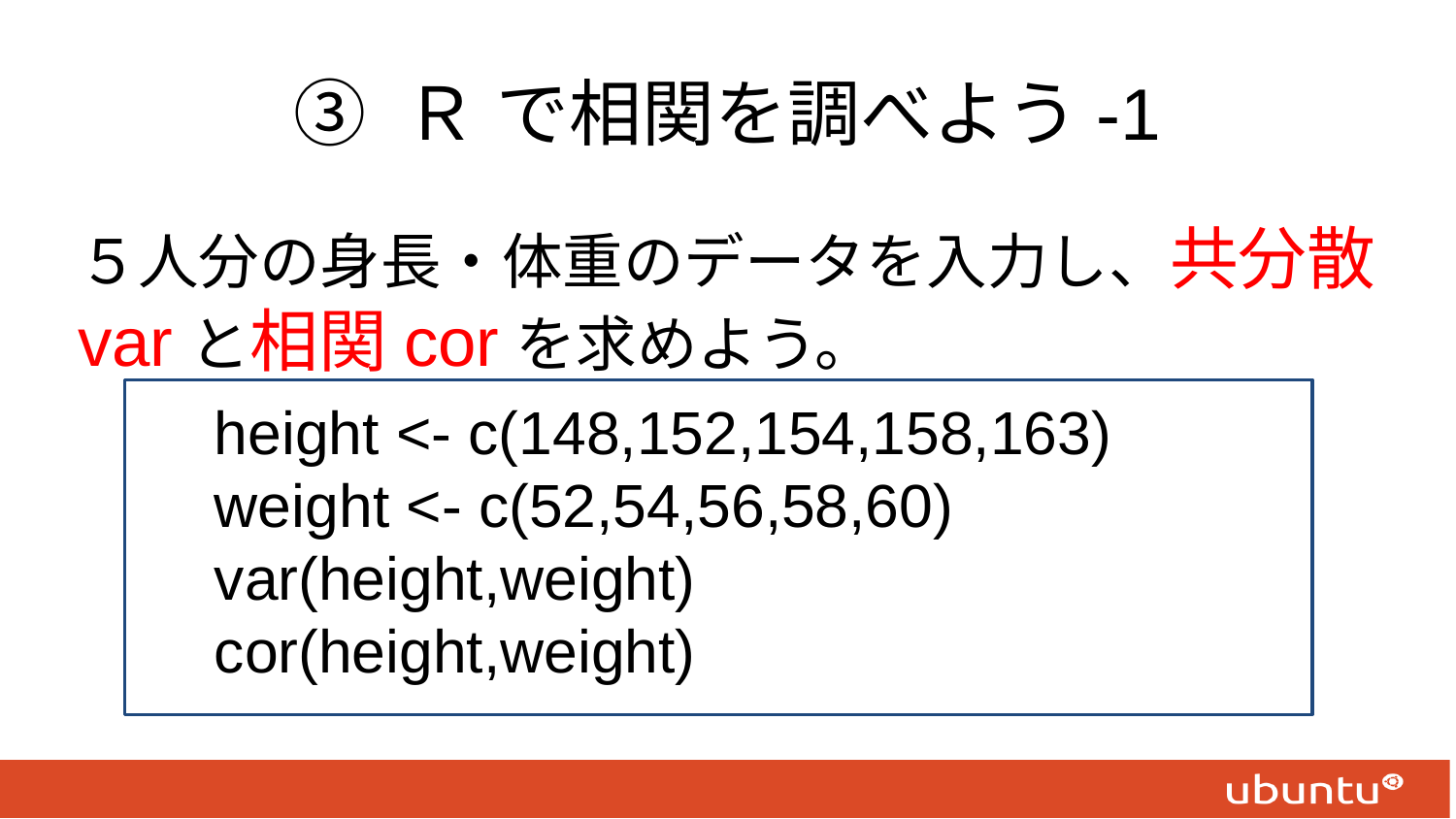

# ③ Ｒ で相関を調べよう-1
５人分の身長・体重のデータを入力し、共分散varと相関corを求めよう。
　height <- c(148,152,154,158,163)
　weight <- c(52,54,56,58,60)
　var(height,weight)
　cor(height,weight)